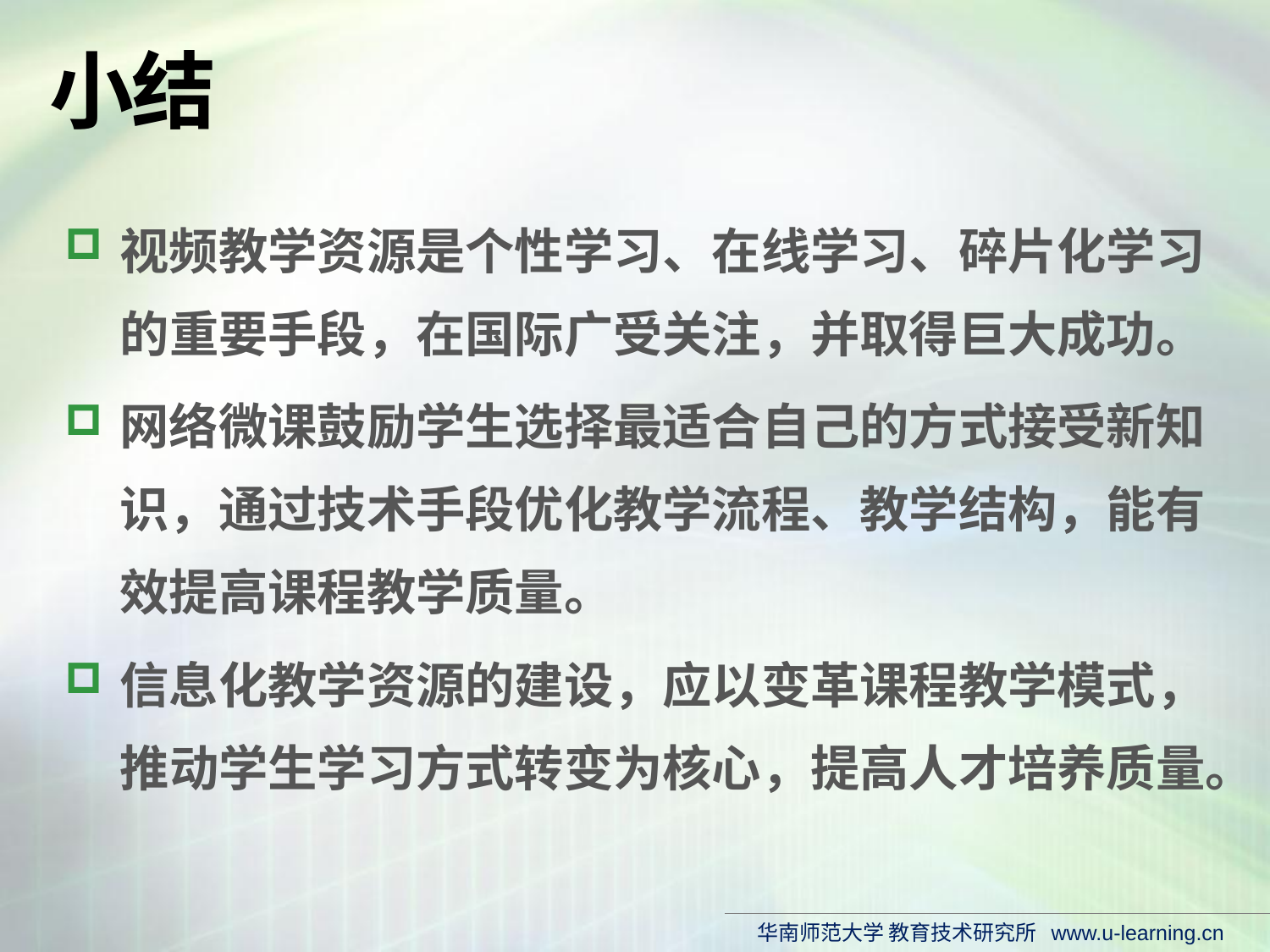

# 小结
视频教学资源是个性学习、在线学习、碎片化学习的重要手段，在国际广受关注，并取得巨大成功。
网络微课鼓励学生选择最适合自己的方式接受新知识，通过技术手段优化教学流程、教学结构，能有效提高课程教学质量。
信息化教学资源的建设，应以变革课程教学模式，推动学生学习方式转变为核心，提高人才培养质量。